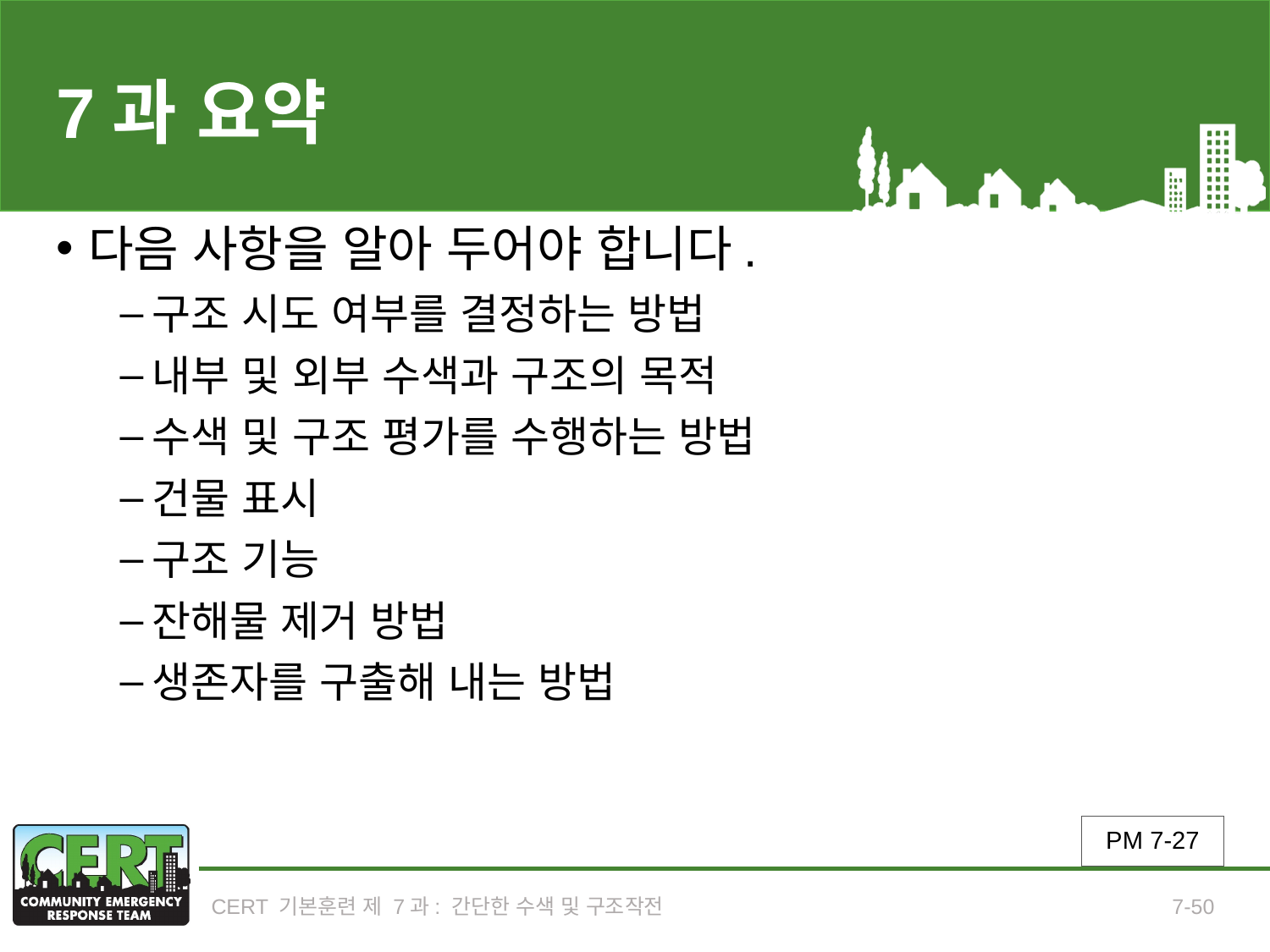

# 7과 요약
다음 사항을 알아 두어야 합니다.
구조 시도 여부를 결정하는 방법
내부 및 외부 수색과 구조의 목적
수색 및 구조 평가를 수행하는 방법
건물 표시
구조 기능
잔해물 제거 방법
생존자를 구출해 내는 방법
PM 7-27
CERT 기본훈련 제 7과: 간단한 수색 및 구조작전
7-50